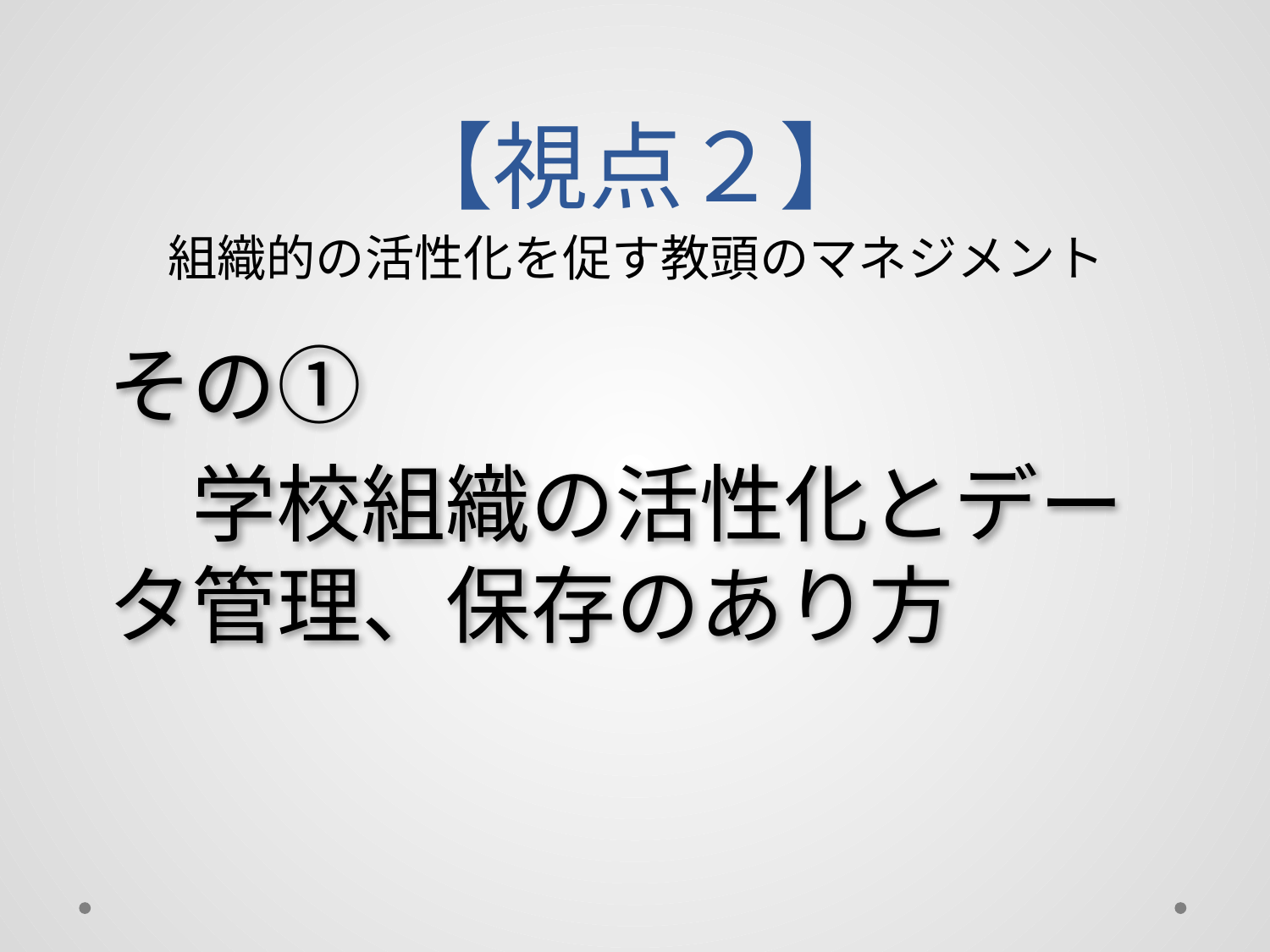

# 【視点２】 組織的の活性化を促す教頭のマネジメント
その①
　学校組織の活性化とデータ管理、保存のあり方